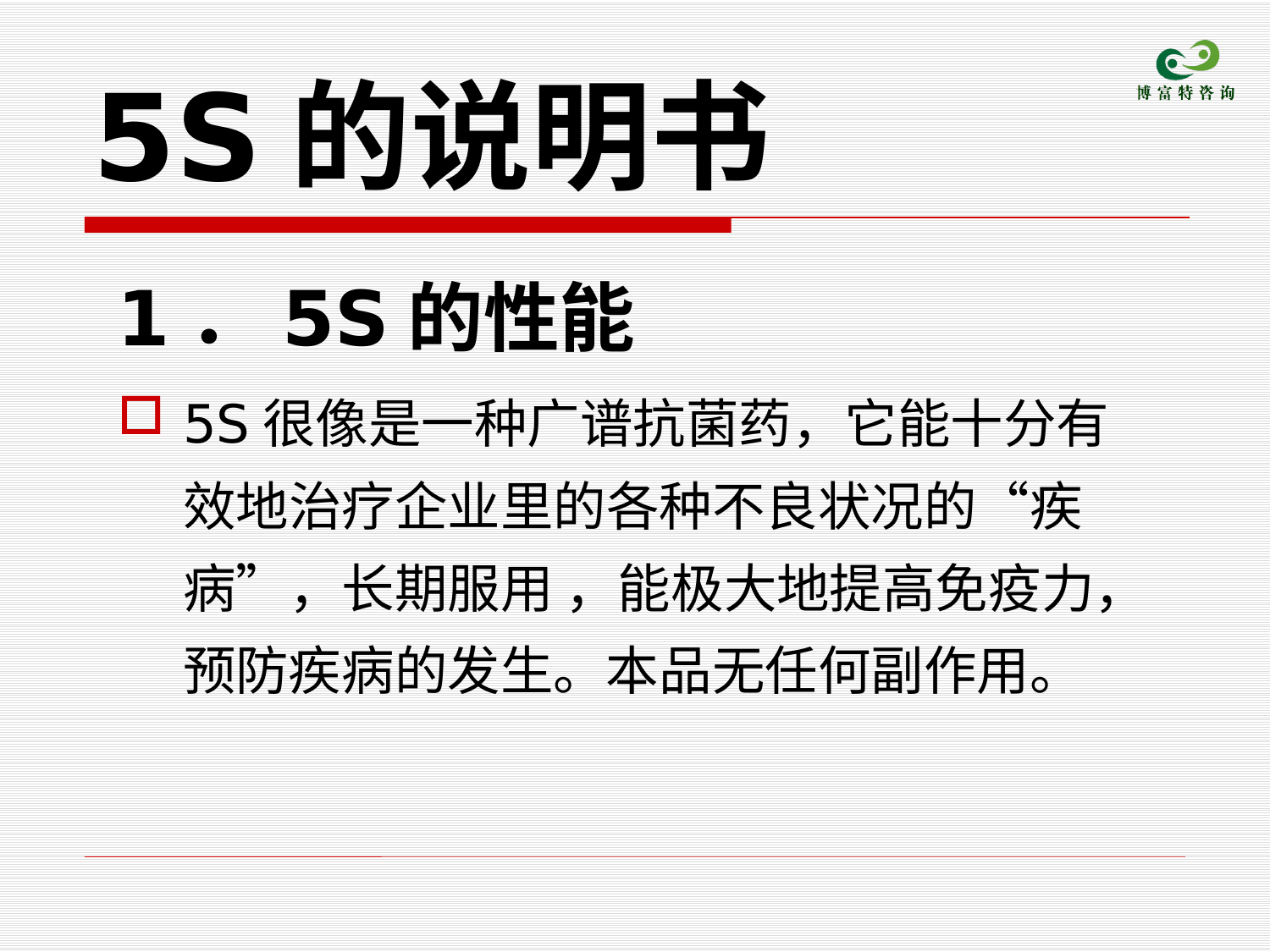

# 5S的说明书
1．5S的性能
5S很像是一种广谱抗菌药，它能十分有效地治疗企业里的各种不良状况的“疾病”，长期服用 ，能极大地提高免疫力，预防疾病的发生。本品无任何副作用。
30